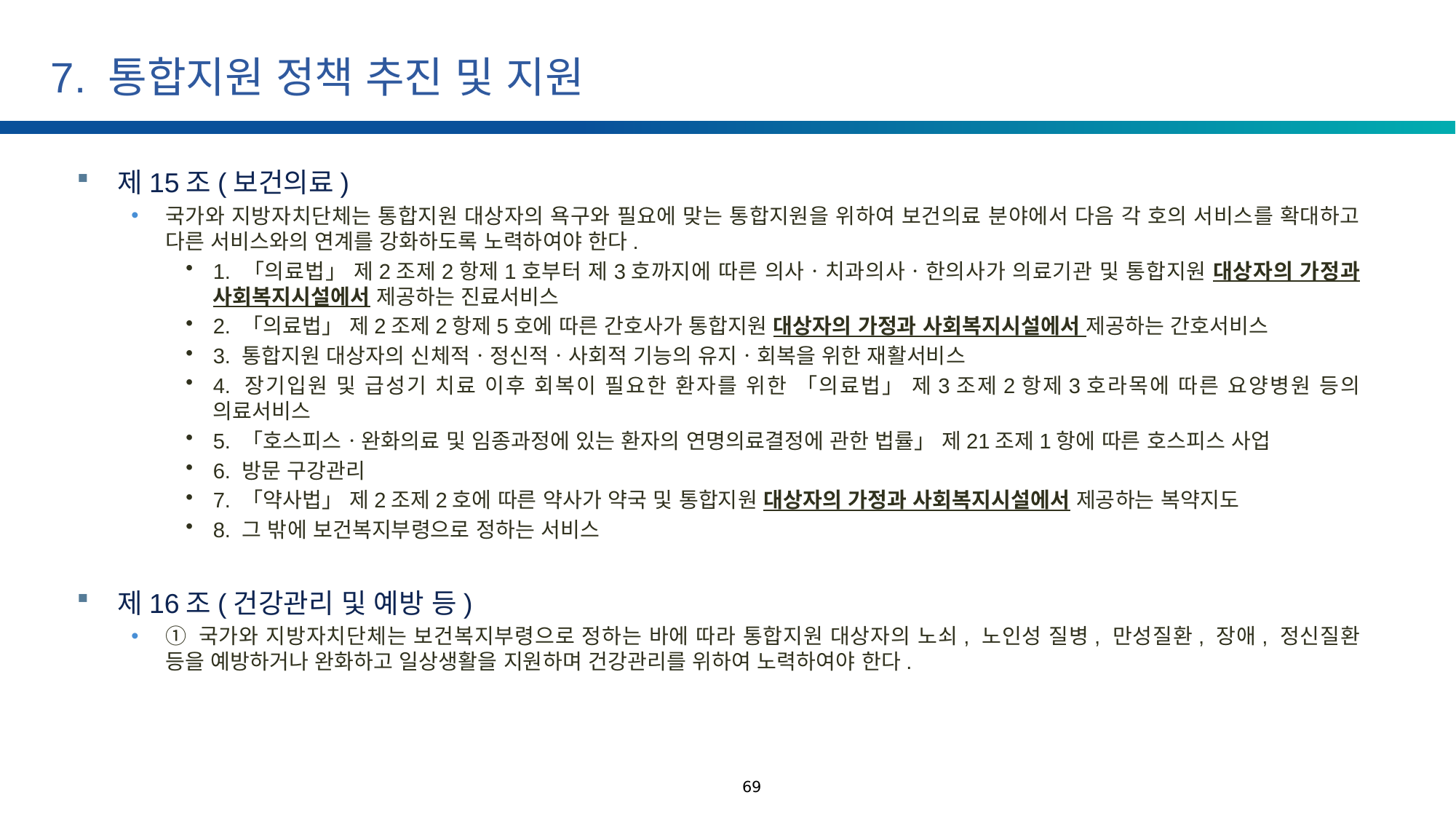

# 7. 통합지원 정책 추진 및 지원
제15조(보건의료)
국가와 지방자치단체는 통합지원 대상자의 욕구와 필요에 맞는 통합지원을 위하여 보건의료 분야에서 다음 각 호의 서비스를 확대하고 다른 서비스와의 연계를 강화하도록 노력하여야 한다.
1. 「의료법」 제2조제2항제1호부터 제3호까지에 따른 의사ㆍ치과의사ㆍ한의사가 의료기관 및 통합지원 대상자의 가정과 사회복지시설에서 제공하는 진료서비스
2. 「의료법」 제2조제2항제5호에 따른 간호사가 통합지원 대상자의 가정과 사회복지시설에서 제공하는 간호서비스
3. 통합지원 대상자의 신체적ㆍ정신적ㆍ사회적 기능의 유지ㆍ회복을 위한 재활서비스
4. 장기입원 및 급성기 치료 이후 회복이 필요한 환자를 위한 「의료법」 제3조제2항제3호라목에 따른 요양병원 등의 의료서비스
5. 「호스피스ㆍ완화의료 및 임종과정에 있는 환자의 연명의료결정에 관한 법률」 제21조제1항에 따른 호스피스 사업
6. 방문 구강관리
7. 「약사법」 제2조제2호에 따른 약사가 약국 및 통합지원 대상자의 가정과 사회복지시설에서 제공하는 복약지도
8. 그 밖에 보건복지부령으로 정하는 서비스

제16조(건강관리 및 예방 등)
① 국가와 지방자치단체는 보건복지부령으로 정하는 바에 따라 통합지원 대상자의 노쇠, 노인성 질병, 만성질환, 장애, 정신질환 등을 예방하거나 완화하고 일상생활을 지원하며 건강관리를 위하여 노력하여야 한다.

69